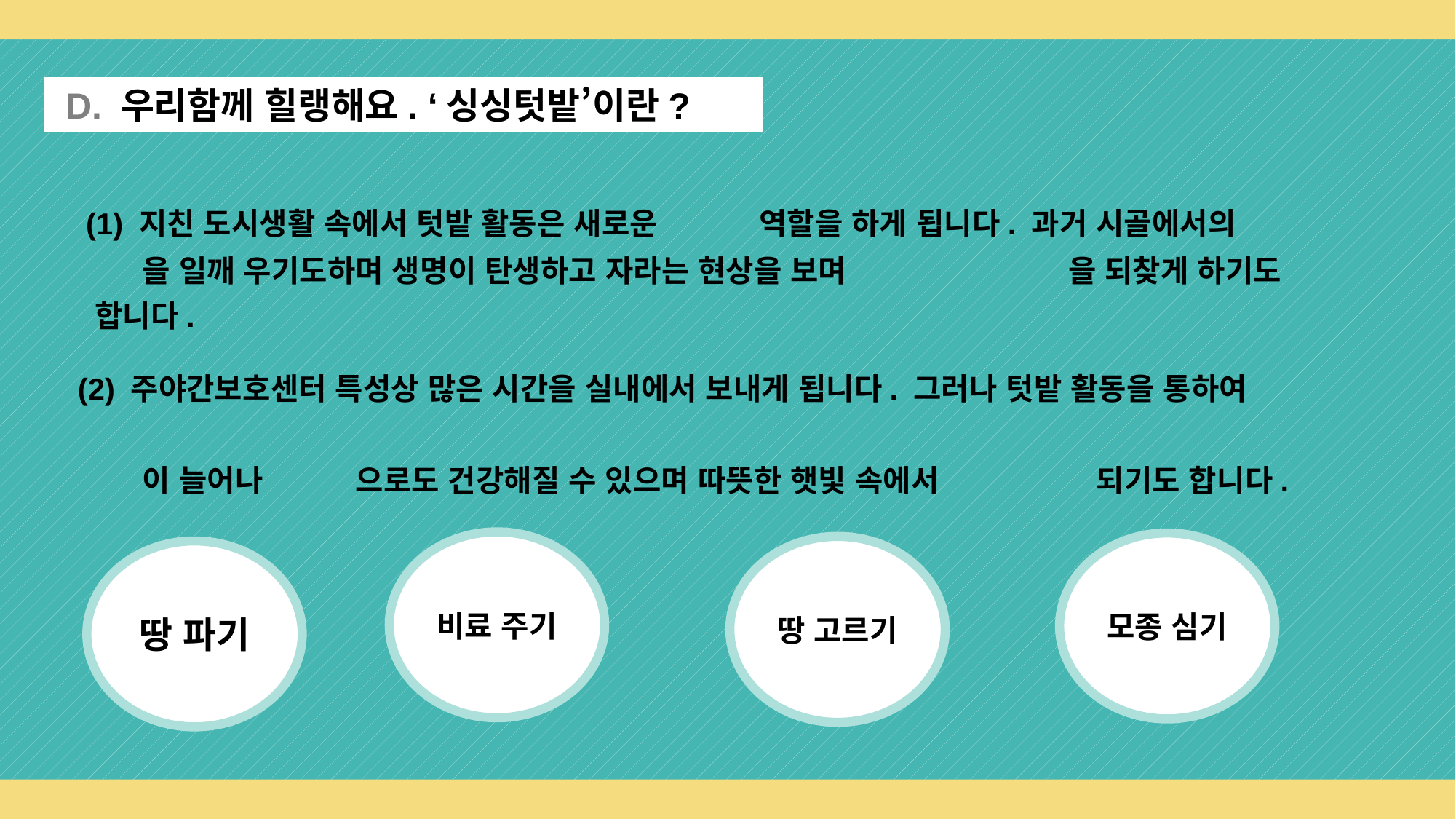

D. 우리함께 힐랭해요. ‘싱싱텃밭’이란?
         (1) 지친 도시생활 속에서 텃밭 활동은 새로운 활력소 역할을 하게 됩니다. 과거 시골에서의 농사

        경험을 일깨 우기도하며 생명이 탄생하고 자라는 현상을 보며 인생에 대한 의욕을 되찾게 하기도

         합니다.

        (2) 주야간보호센터 특성상 많은 시간을 실내에서 보내게 됩니다. 그러나 텃밭 활동을 통하여 야외

        활동이 늘어나 신체적으로도 건강해질 수 있으며 따뜻한 햇빛 속에서 마음이 치유되기도 합니다.

비료 주기
모종 심기
땅 고르기
땅 파기